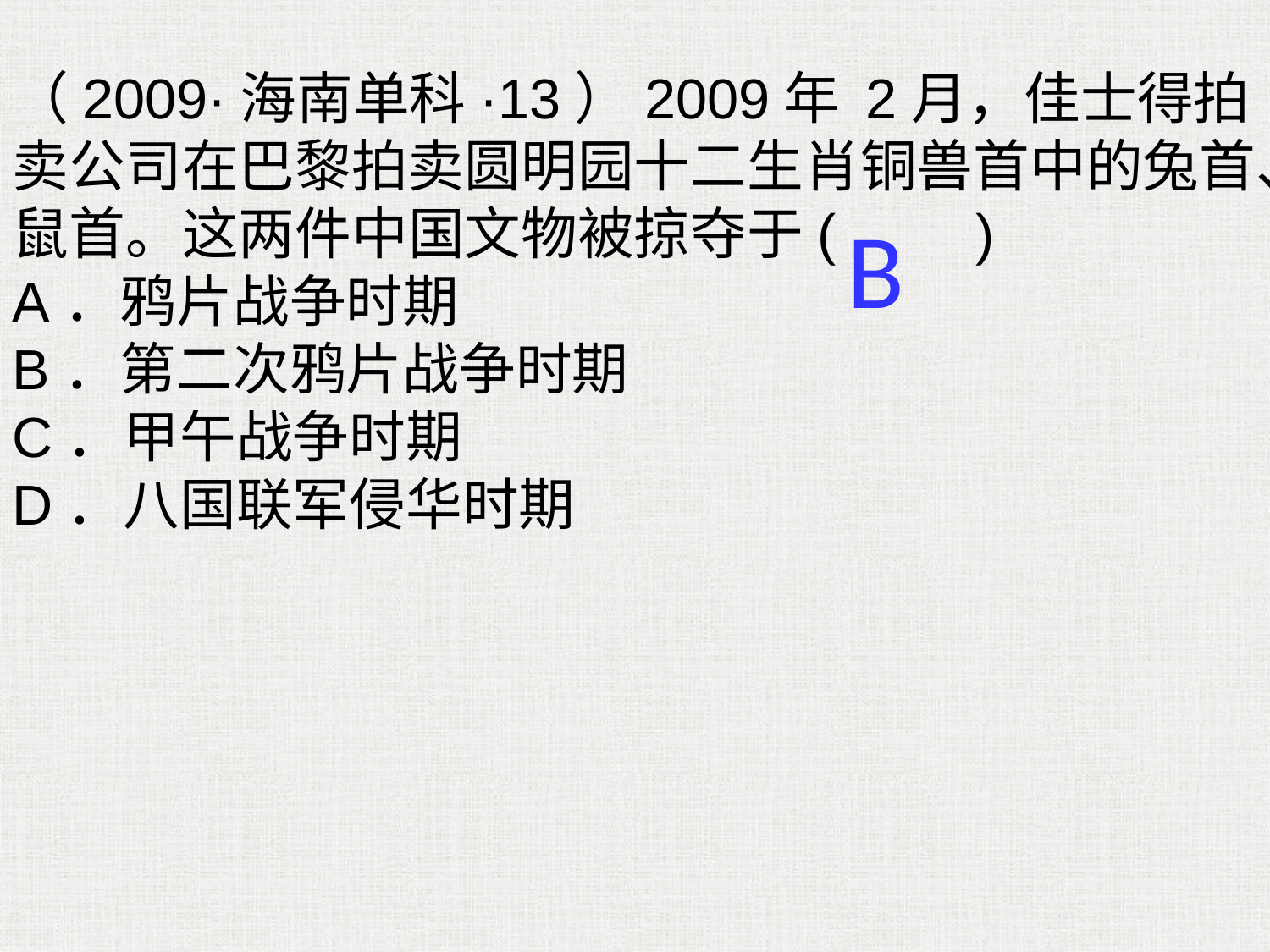

（2009·海南单科·13）2009年 2月，佳士得拍卖公司在巴黎拍卖圆明园十二生肖铜兽首中的兔首、鼠首。这两件中国文物被掠夺于(　　)
A．鸦片战争时期
B．第二次鸦片战争时期
C．甲午战争时期
D．八国联军侵华时期

B